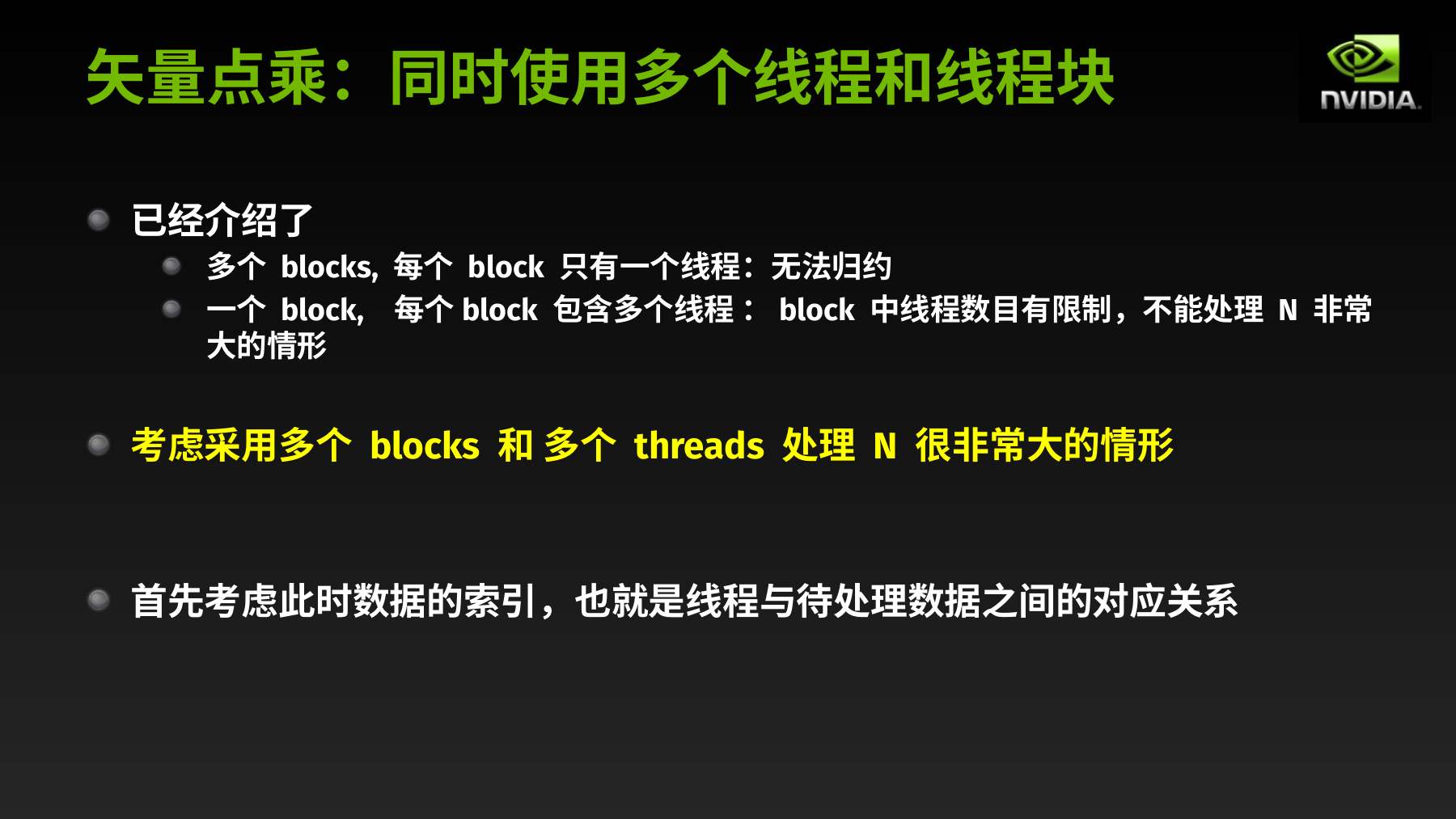

# 矢量点乘：同时使用多个线程和线程块
已经介绍了
多个 blocks, 每个 block 只有一个线程：无法归约
一个 block,   每个block 包含多个线程 ：block 中线程数目有限制，不能处理 N 非常大的情形

考虑采用多个 blocks 和 多个 threads 处理 N 很非常大的情形

首先考虑此时数据的索引，也就是线程与待处理数据之间的对应关系